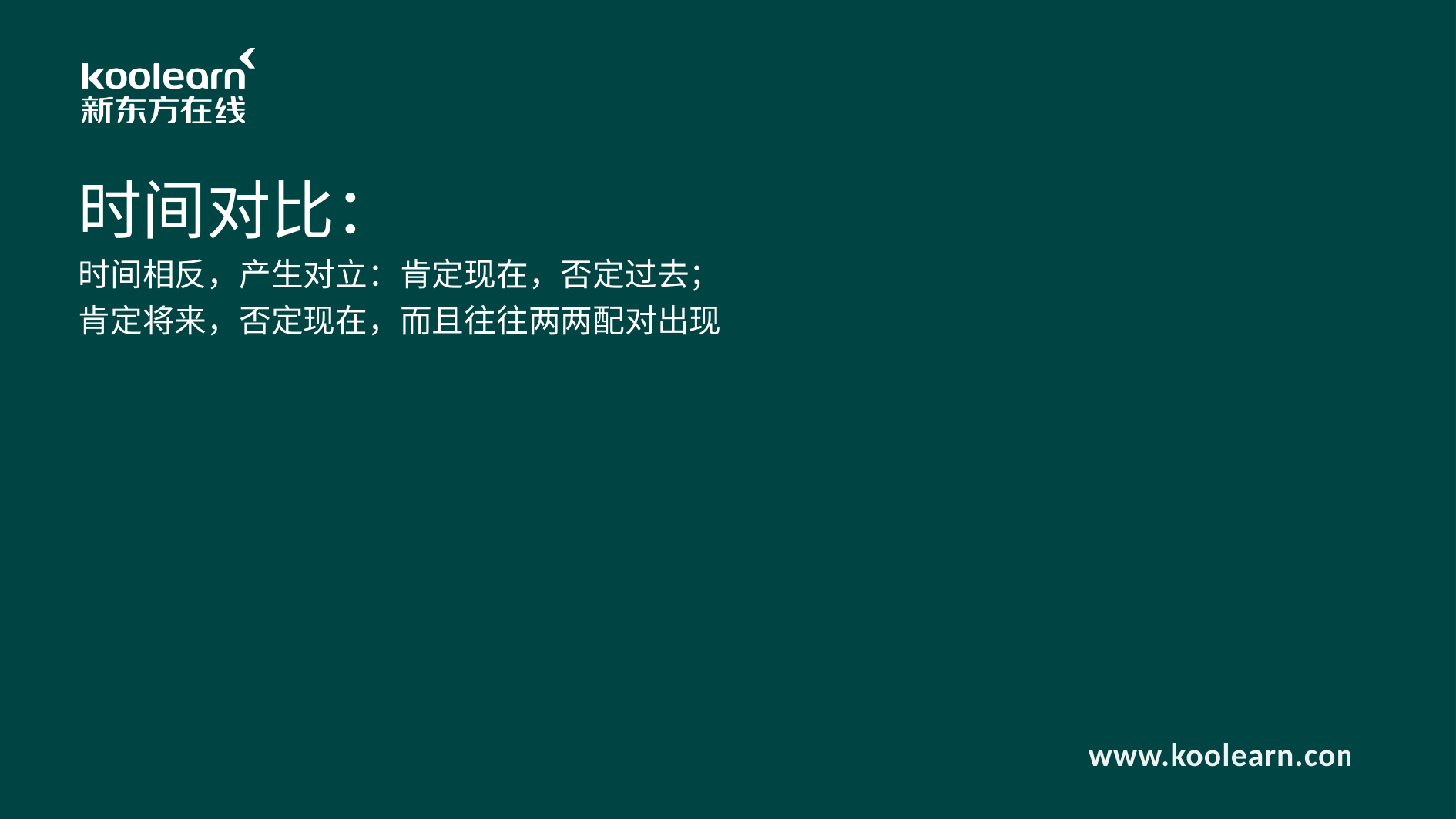

时间对比：
时间相反，产生对立：肯定现在，否定过去；
肯定将来，否定现在，而且往往两两配对出现